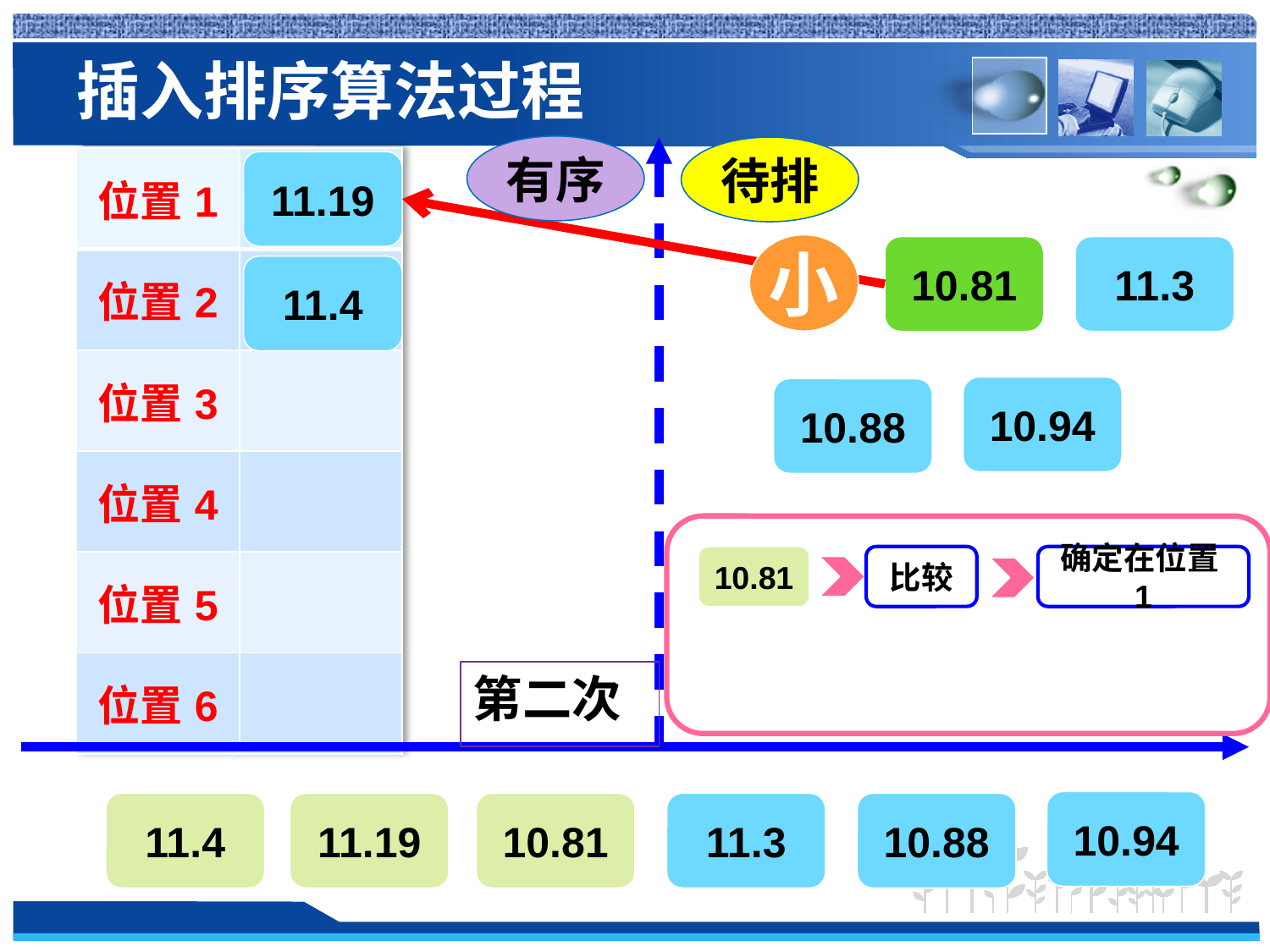

# 插入排序算法过程
有序
待排
| 位置1 |  |
| --- | --- |
| 位置2 |  |
| 位置3 |  |
| 位置4 |  |
| 位置5 |  |
| 位置6 |  |
11.19
小
10.81
11.3
11.4
10.94
10.88

10.81
比较
确定在位置1

第二次
10.94
11.4
11.19
10.81
11.3
10.88